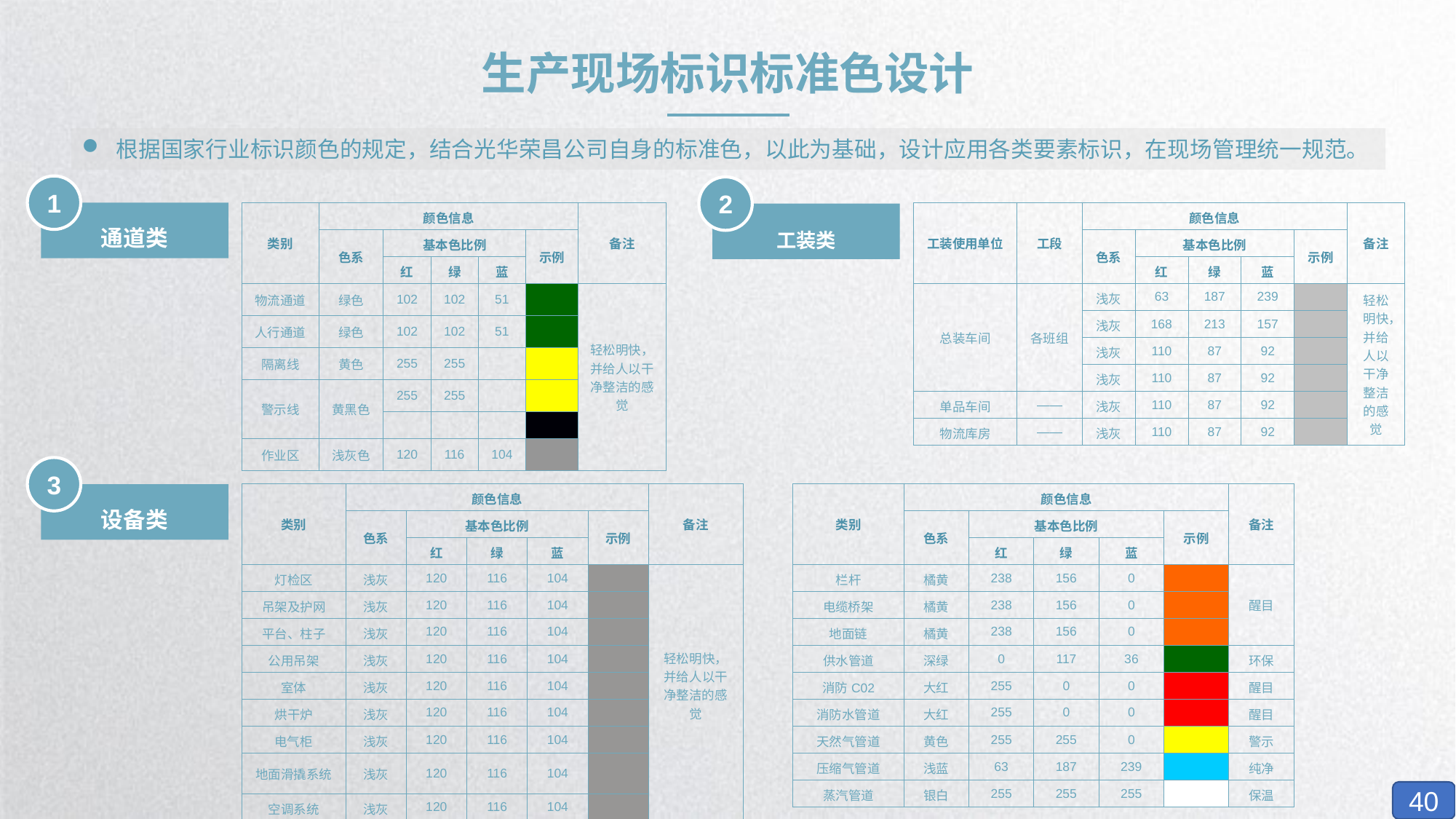

生产现场标识标准色设计

根据国家行业标识颜色的规定，结合光华荣昌公司自身的标准色，以此为基础，设计应用各类要素标识，在现场管理统一规范。
1
2
通道类
| 类别 | 颜色信息 |  |  |  |  | 备注 |
| --- | --- | --- | --- | --- | --- | --- |
|  | 色系 | 基本色比例 |  |  | 示例 |  |
|  |  | 红 | 绿 | 蓝 |  |  |
| 物流通道 | 绿色 | 102 | 102 | 51 |  | 轻松明快，并给人以干净整洁的感觉 |
| 人行通道 | 绿色 | 102 | 102 | 51 |  |  |
| 隔离线 | 黄色 | 255 | 255 |  |  |  |
| 警示线 | 黄黑色 | 255 | 255 |  |  |  |
|  |  |  |  |  |  |  |
| 作业区 | 浅灰色 | 120 | 116 | 104 |  |  |
| 工装使用单位 | 工段 | 颜色信息 |  |  |  |  | 备注 |
| --- | --- | --- | --- | --- | --- | --- | --- |
|  |  | 色系 | 基本色比例 |  |  | 示例 |  |
|  |  |  | 红 | 绿 | 蓝 |  |  |
| 总装车间 | 各班组 | 浅灰 | 63 | 187 | 239 |  | 轻松明快，并给人以干净整洁的感觉 |
|  |  | 浅灰 | 168 | 213 | 157 |  |  |
|  |  | 浅灰 | 110 | 87 | 92 |  |  |
|  |  | 浅灰 | 110 | 87 | 92 |  |  |
| 单品车间 | —— | 浅灰 | 110 | 87 | 92 |  |  |
| 物流库房 | —— | 浅灰 | 110 | 87 | 92 |  |  |
工装类
3
| 类别 | 颜色信息 |  |  |  |  | 备注 |
| --- | --- | --- | --- | --- | --- | --- |
|  | 色系 | 基本色比例 |  |  | 示例 |  |
|  |  | 红 | 绿 | 蓝 |  |  |
| 灯检区 | 浅灰 | 120 | 116 | 104 |  | 轻松明快，并给人以干净整洁的感觉 |
| 吊架及护网 | 浅灰 | 120 | 116 | 104 |  |  |
| 平台、柱子 | 浅灰 | 120 | 116 | 104 |  |  |
| 公用吊架 | 浅灰 | 120 | 116 | 104 |  |  |
| 室体 | 浅灰 | 120 | 116 | 104 |  |  |
| 烘干炉 | 浅灰 | 120 | 116 | 104 |  |  |
| 电气柜 | 浅灰 | 120 | 116 | 104 |  |  |
| 地面滑撬系统 | 浅灰 | 120 | 116 | 104 |  |  |
| 空调系统 | 浅灰 | 120 | 116 | 104 |  |  |
| 类别 | 颜色信息 |  |  |  |  | 备注 |
| --- | --- | --- | --- | --- | --- | --- |
|  | 色系 | 基本色比例 |  |  | 示例 |  |
|  |  | 红 | 绿 | 蓝 |  |  |
| 栏杆 | 橘黄 | 238 | 156 | 0 |  | 醒目 |
| 电缆桥架 | 橘黄 | 238 | 156 | 0 |  |  |
| 地面链 | 橘黄 | 238 | 156 | 0 |  |  |
| 供水管道 | 深绿 | 0 | 117 | 36 |  | 环保 |
| 消防C02 | 大红 | 255 | 0 | 0 |  | 醒目 |
| 消防水管道 | 大红 | 255 | 0 | 0 |  | 醒目 |
| 天然气管道 | 黄色 | 255 | 255 | 0 |  | 警示 |
| 压缩气管道 | 浅蓝 | 63 | 187 | 239 |  | 纯净 |
| 蒸汽管道 | 银白 | 255 | 255 | 255 |  | 保温 |
设备类
40